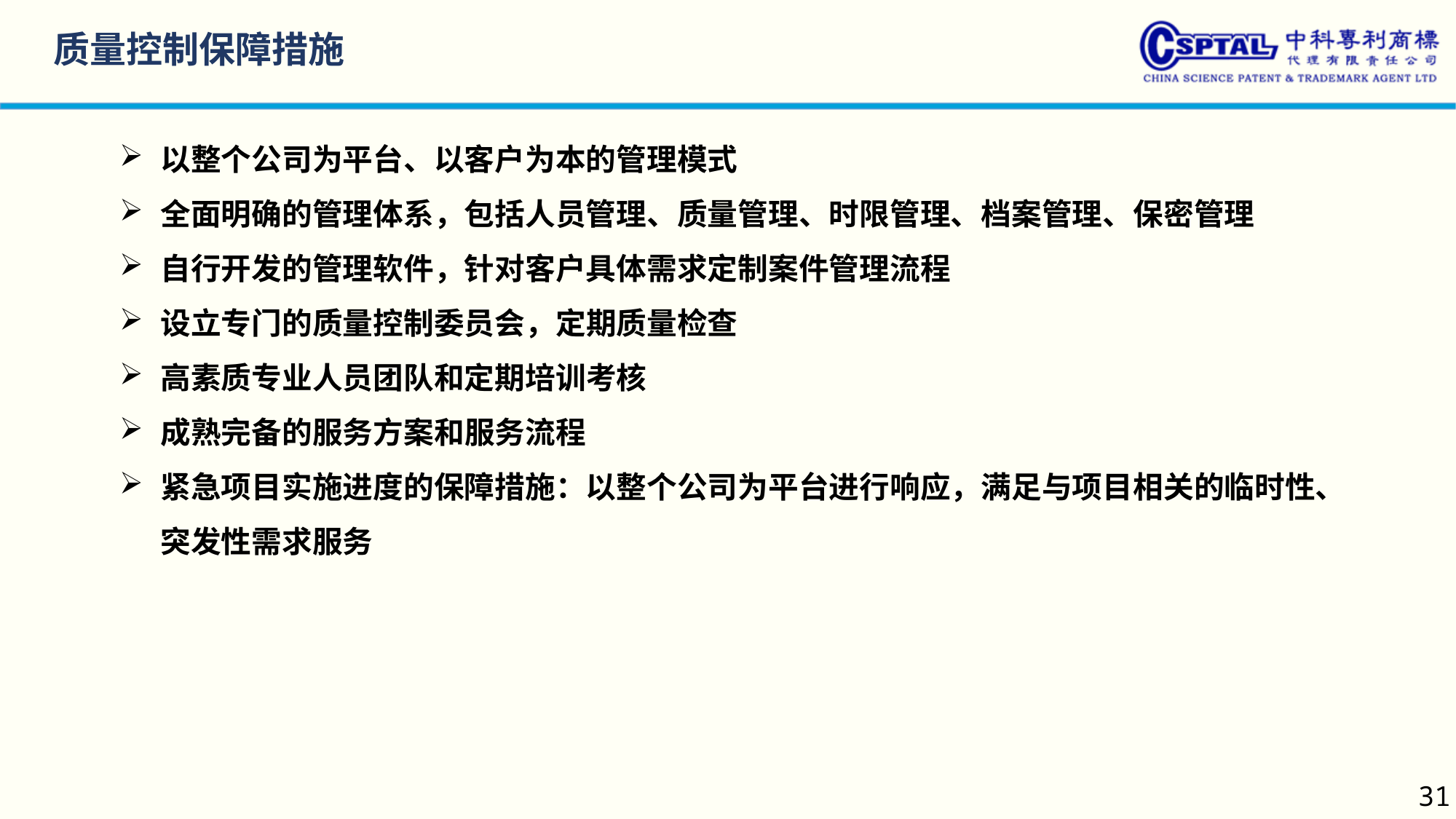

质量控制保障措施
以整个公司为平台、以客户为本的管理模式
全面明确的管理体系，包括人员管理、质量管理、时限管理、档案管理、保密管理
自行开发的管理软件，针对客户具体需求定制案件管理流程
设立专门的质量控制委员会，定期质量检查
高素质专业人员团队和定期培训考核
成熟完备的服务方案和服务流程
紧急项目实施进度的保障措施：以整个公司为平台进行响应，满足与项目相关的临时性、突发性需求服务
31